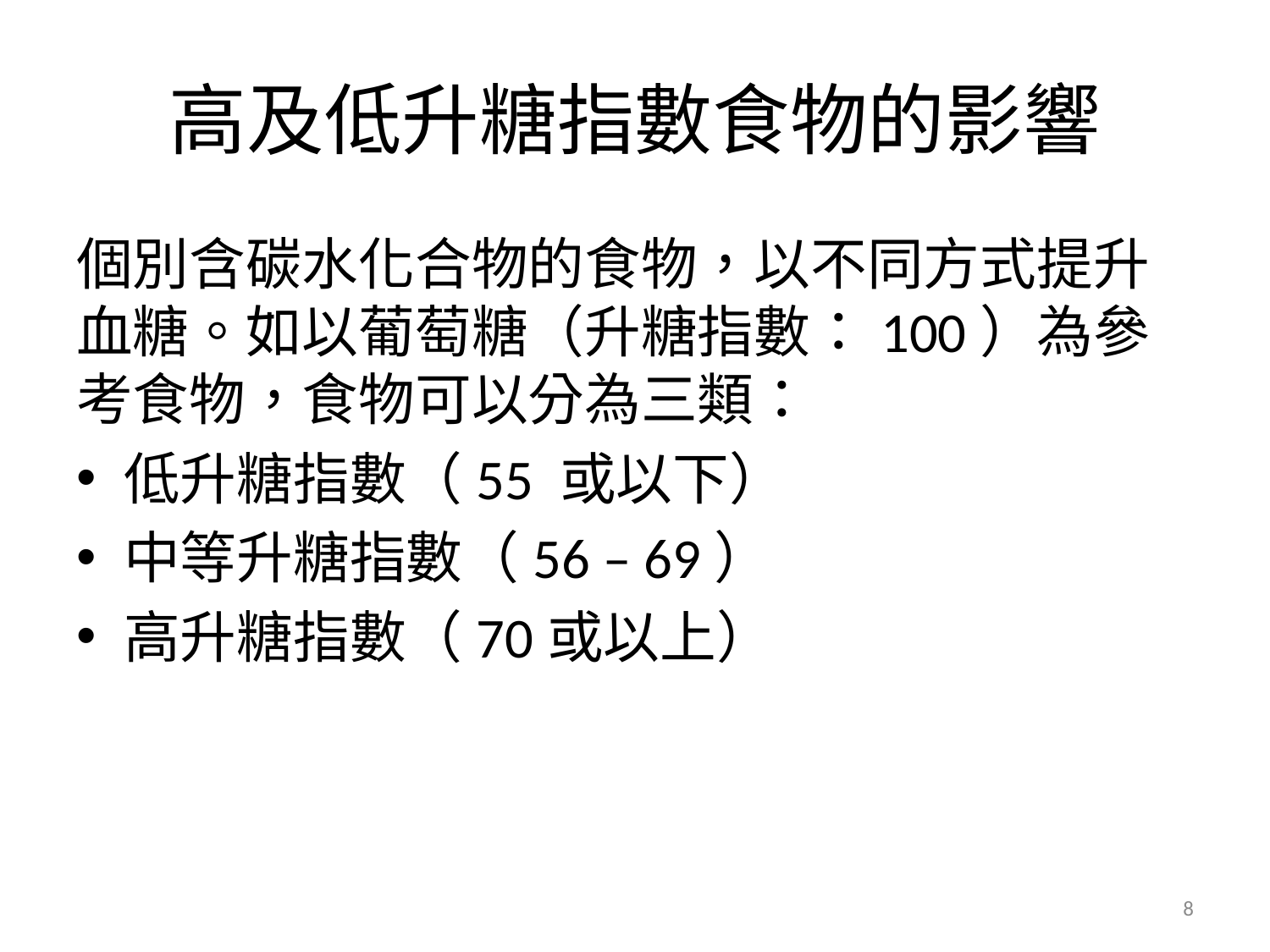

# 高及低升糖指數食物的影響
個別含碳水化合物的食物，以不同方式提升血糖。如以葡萄糖（升糖指數：100）為參考食物，食物可以分為三類：
低升糖指數（55 或以下）
中等升糖指數（56 – 69）
高升糖指數（70或以上）
8